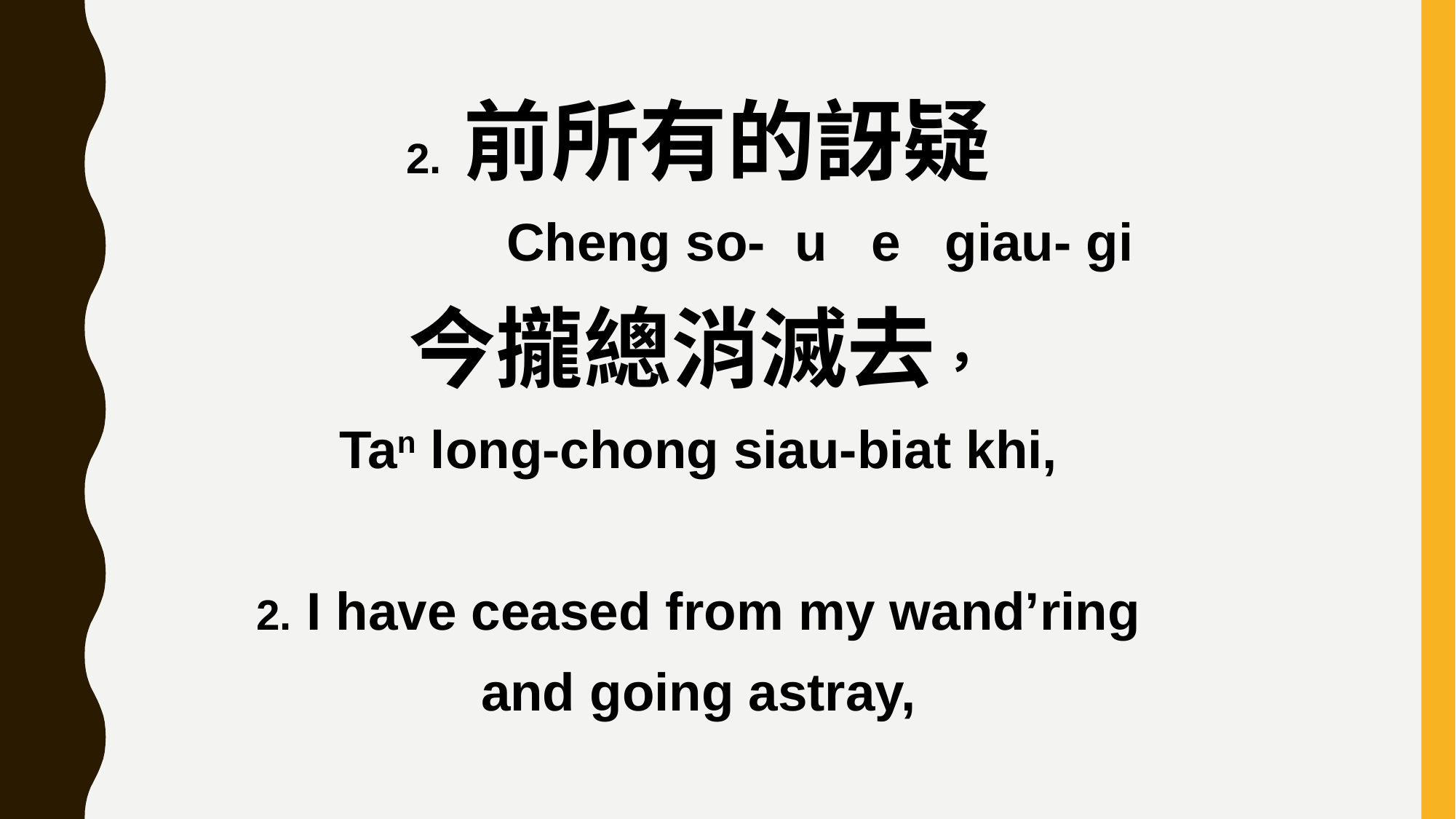

2. 前所有的訝疑
                        Cheng so-  u   e   giau- gi
今攏總消滅去，
Tan long-chong siau-biat khi,

2. I have ceased from my wand’ring
and going astray,